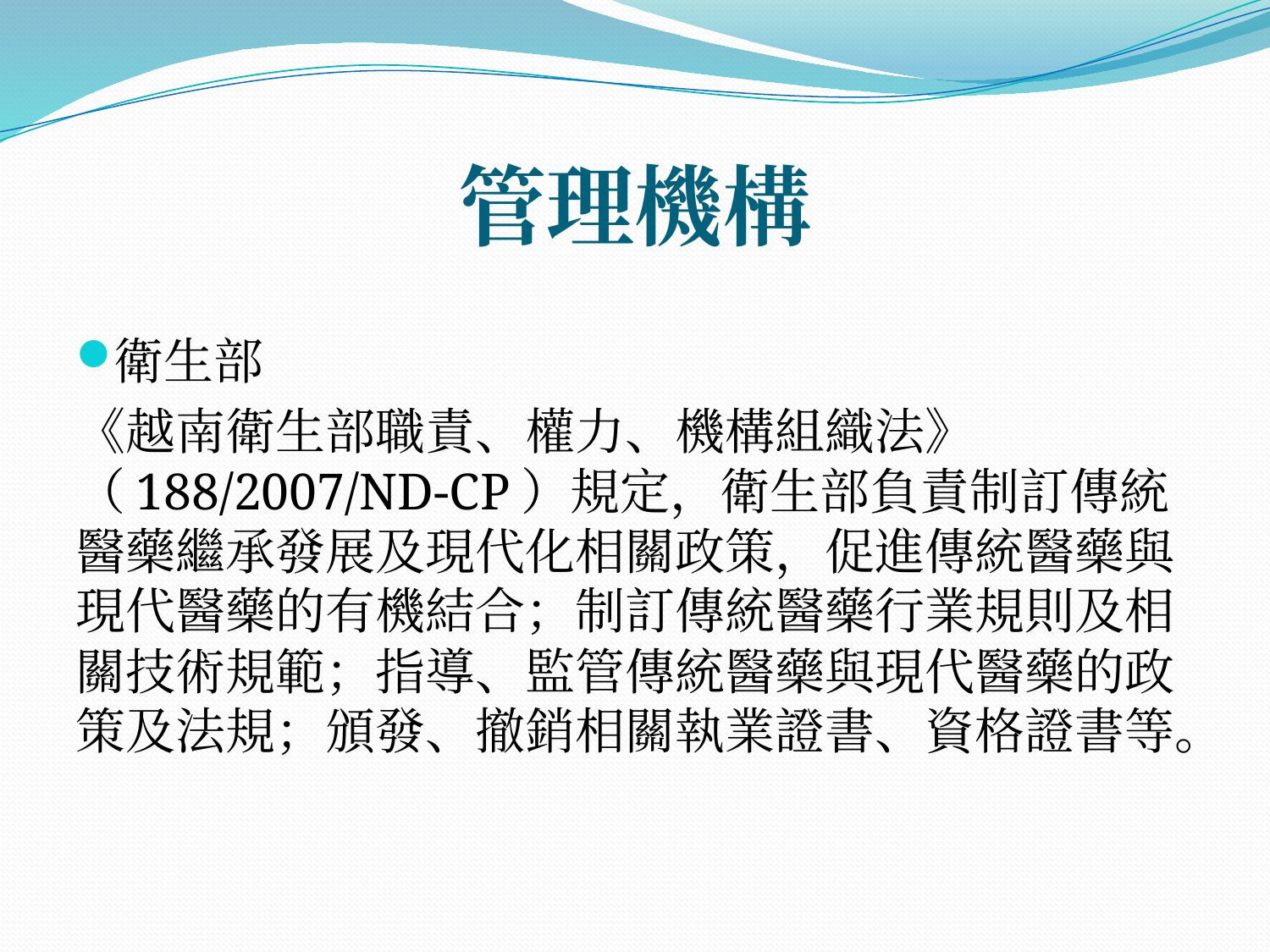

# 管理機構

衛生部
《越南衛生部職責、權力、機構組織法》（188/2007/ND-CP）規定，衛生部負責制訂傳統醫藥繼承發展及現代化相關政策，促進傳統醫藥與現代醫藥的有機結合；制訂傳統醫藥行業規則及相關技術規範；指導、監管傳統醫藥與現代醫藥的政策及法規；頒發、撤銷相關執業證書、資格證書等。